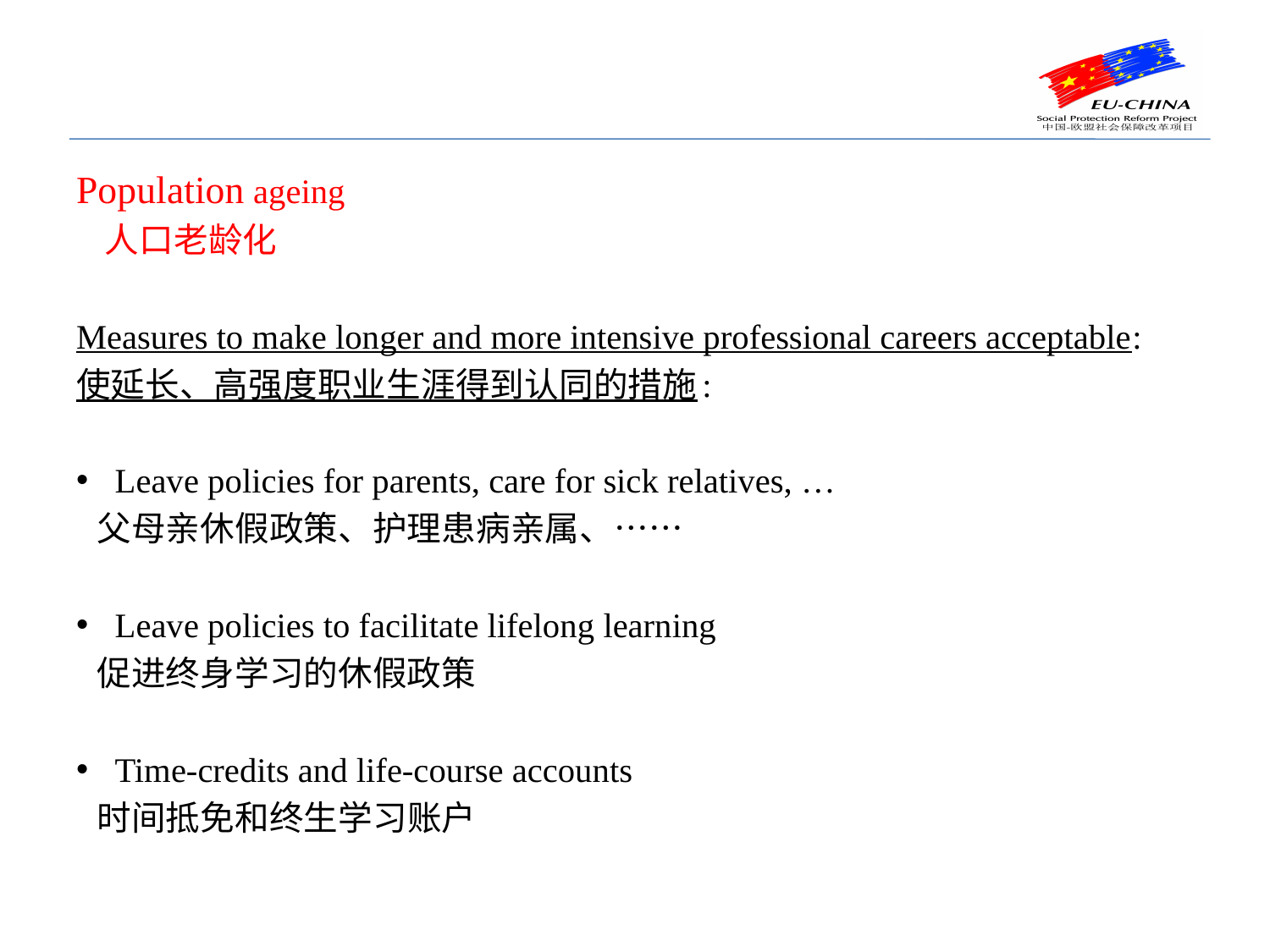

#
Population ageing
   人口老龄化

Measures to make longer and more intensive professional careers acceptable:
使延长、高强度职业生涯得到认同的措施:

Leave policies for parents, care for sick relatives, …
  父母亲休假政策、护理患病亲属、……

Leave policies to facilitate lifelong learning
  促进终身学习的休假政策

Time-credits and life-course accounts
  时间抵免和终生学习账户